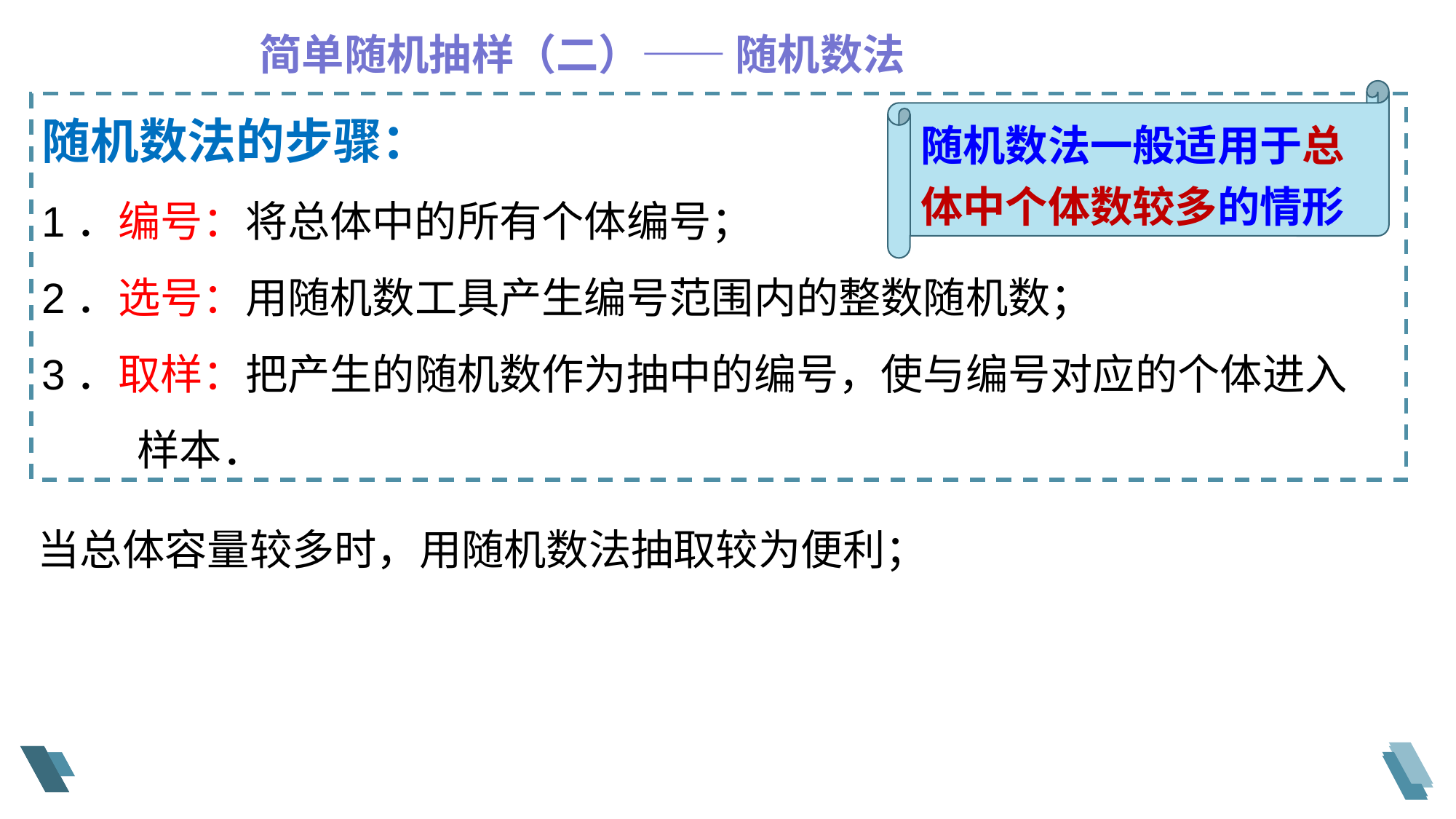

简单随机抽样（二）—— 随机数法
随机数法一般适用于总体中个体数较多的情形
随机数法的步骤：
1．编号：将总体中的所有个体编号；
2．选号：用随机数工具产生编号范围内的整数随机数；
3．取样：把产生的随机数作为抽中的编号，使与编号对应的个体进入
         样本．
当总体容量较多时，用随机数法抽取较为便利；